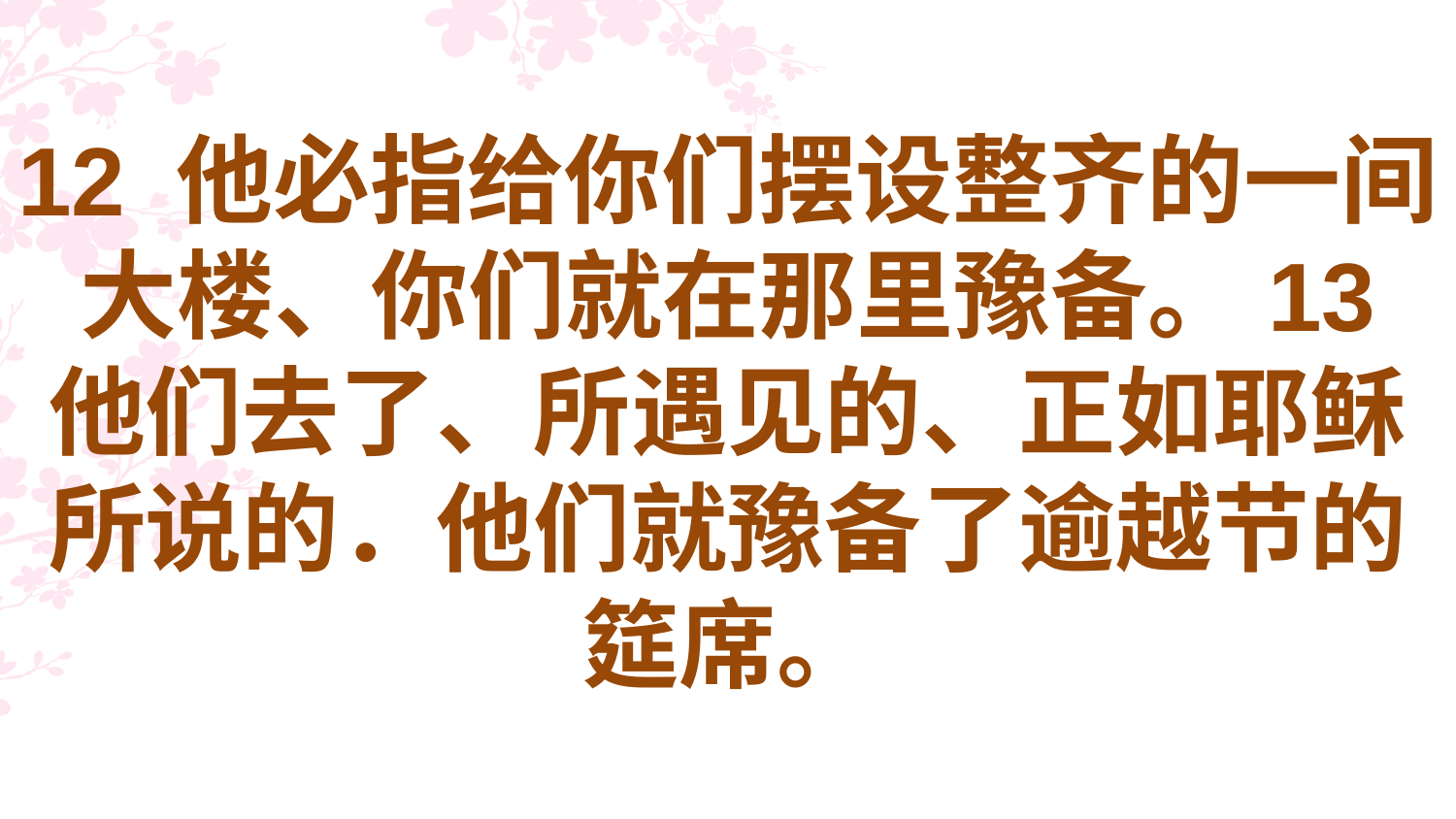

12 他必指给你们摆设整齐的一间大楼、你们就在那里豫备。13 他们去了、所遇见的、正如耶稣所说的．他们就豫备了逾越节的筵席。